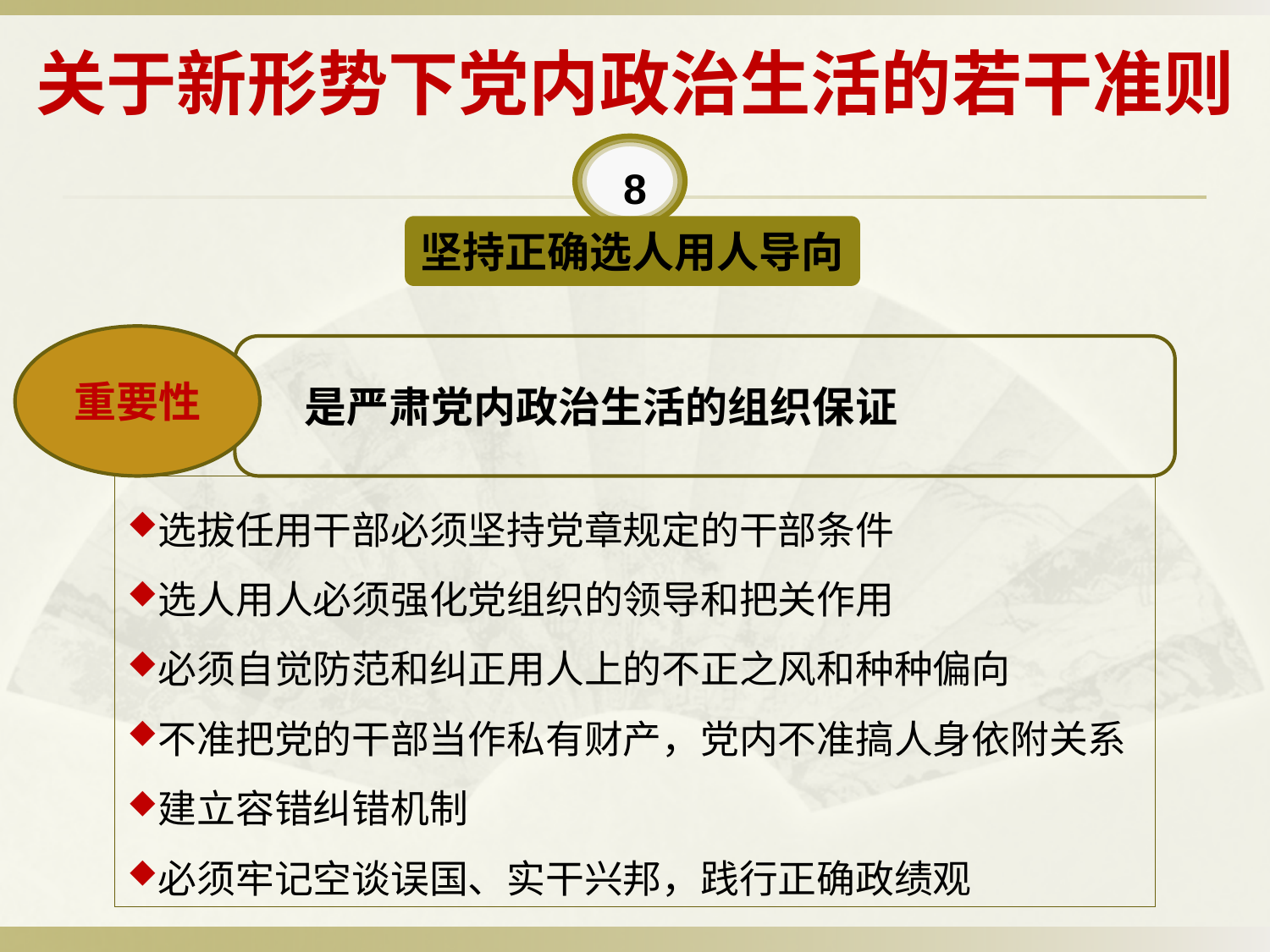

# 关于新形势下党内政治生活的若干准则

8
坚持正确选人用人导向
重要性
是严肃党内政治生活的组织保证
选拔任用干部必须坚持党章规定的干部条件
选人用人必须强化党组织的领导和把关作用
必须自觉防范和纠正用人上的不正之风和种种偏向
不准把党的干部当作私有财产，党内不准搞人身依附关系
建立容错纠错机制
必须牢记空谈误国、实干兴邦，践行正确政绩观